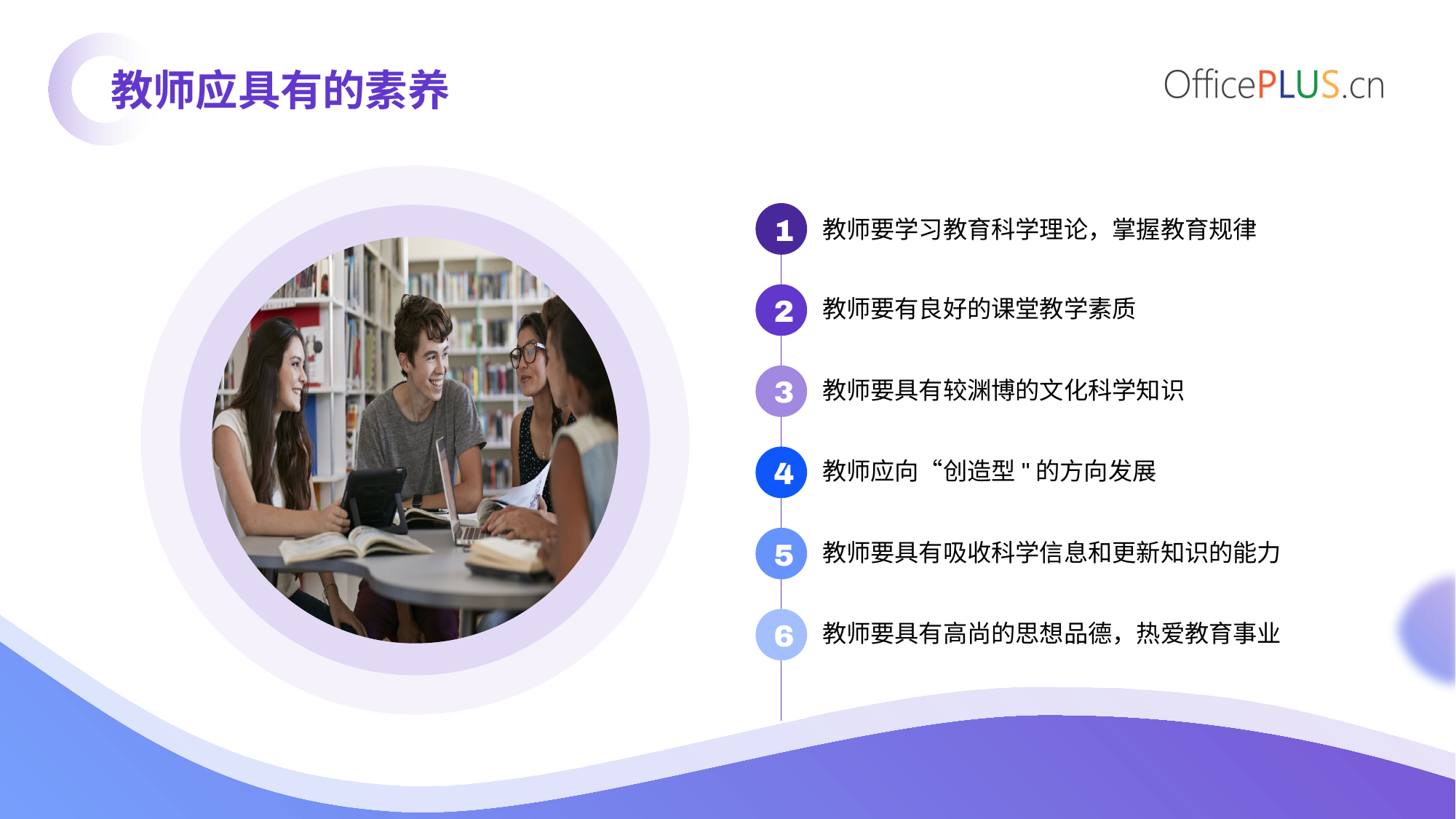

教师应具有的素养

1

教师要学习教育科学理论，掌握教育规律

2
教师要有良好的课堂教学素质
3
教师要具有较渊博的文化科学知识
4
教师应向“创造型"的方向发展
5
教师要具有吸收科学信息和更新知识的能力
6
教师要具有高尚的思想品德，热爱教育事业